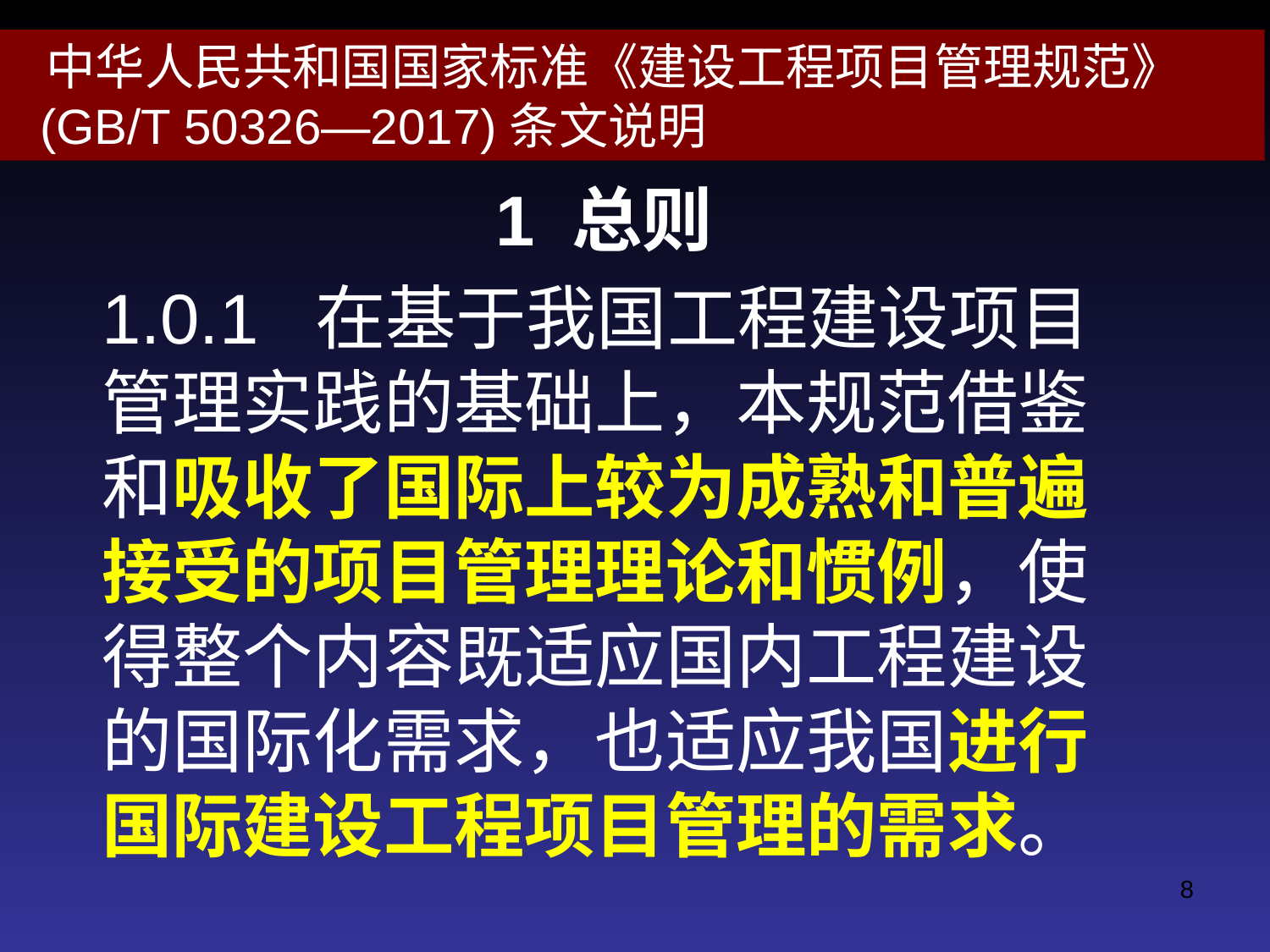

中华人民共和国国家标准《建设工程项目管理规范》
  (GB/T 50326—2017)条文说明
                    1 总则
1.0.1  在基于我国工程建设项目管理实践的基础上，本规范借鉴和吸收了国际上较为成熟和普遍接受的项目管理理论和惯例，使得整个内容既适应国内工程建设的国际化需求，也适应我国进行国际建设工程项目管理的需求。
8